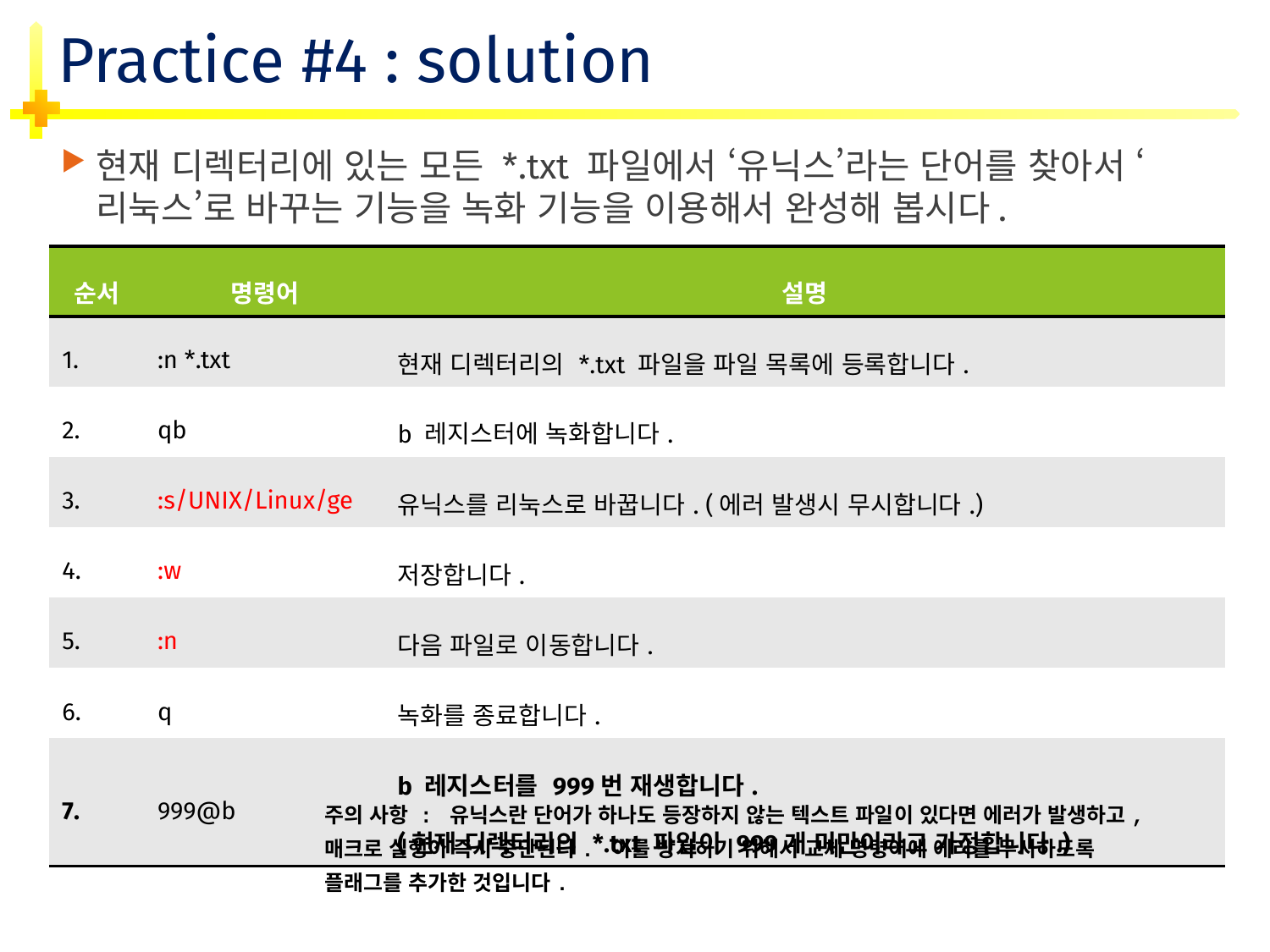

# Practice #4 : solution
현재 디렉터리에 있는 모든 *.txt 파일에서 ‘유닉스’라는 단어를 찾아서 ‘리눅스’로 바꾸는 기능을 녹화 기능을 이용해서 완성해 봅시다.
| 순서 | 명령어 | 설명 |
| --- | --- | --- |
| 1. | :n \*.txt | 현재 디렉터리의 \*.txt 파일을 파일 목록에 등록합니다. |
| 2. | qb | b 레지스터에 녹화합니다. |
| 3. | :s/UNIX/Linux/ge | 유닉스를 리눅스로 바꿉니다. (에러 발생시 무시합니다.) |
| 4. | :w | 저장합니다. |
| 5. | :n | 다음 파일로 이동합니다. |
| 6. | q | 녹화를 종료합니다. |
| 7. | 999@b | b 레지스터를 999번 재생합니다. (현재 디렉터리의 \*.txt 파일이 999개 미만이라고 가정합니다.) |
주의 사항 : 유닉스란 단어가 하나도 등장하지 않는 텍스트 파일이 있다면 에러가 발생하고,
매크로 실행이 즉시 중단된다. 이를 방지하기 위해서 교체 명령어에 에러를 무시하도록
플래그를 추가한 것입니다.